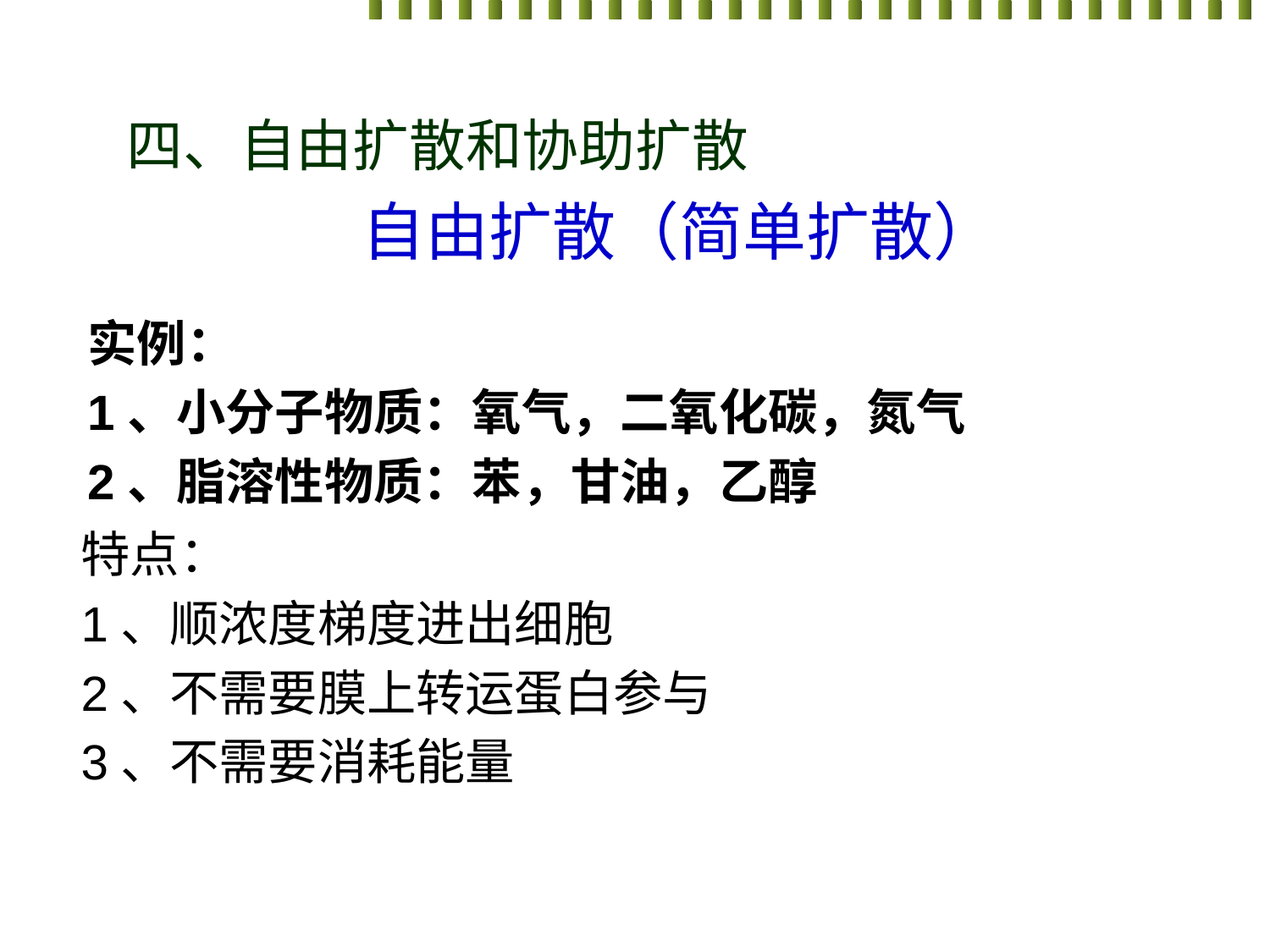

四、自由扩散和协助扩散
自由扩散（简单扩散）
实例：
1、小分子物质：氧气，二氧化碳，氮气
2、脂溶性物质：苯，甘油，乙醇
特点：
1、顺浓度梯度进出细胞
2、不需要膜上转运蛋白参与
3、不需要消耗能量